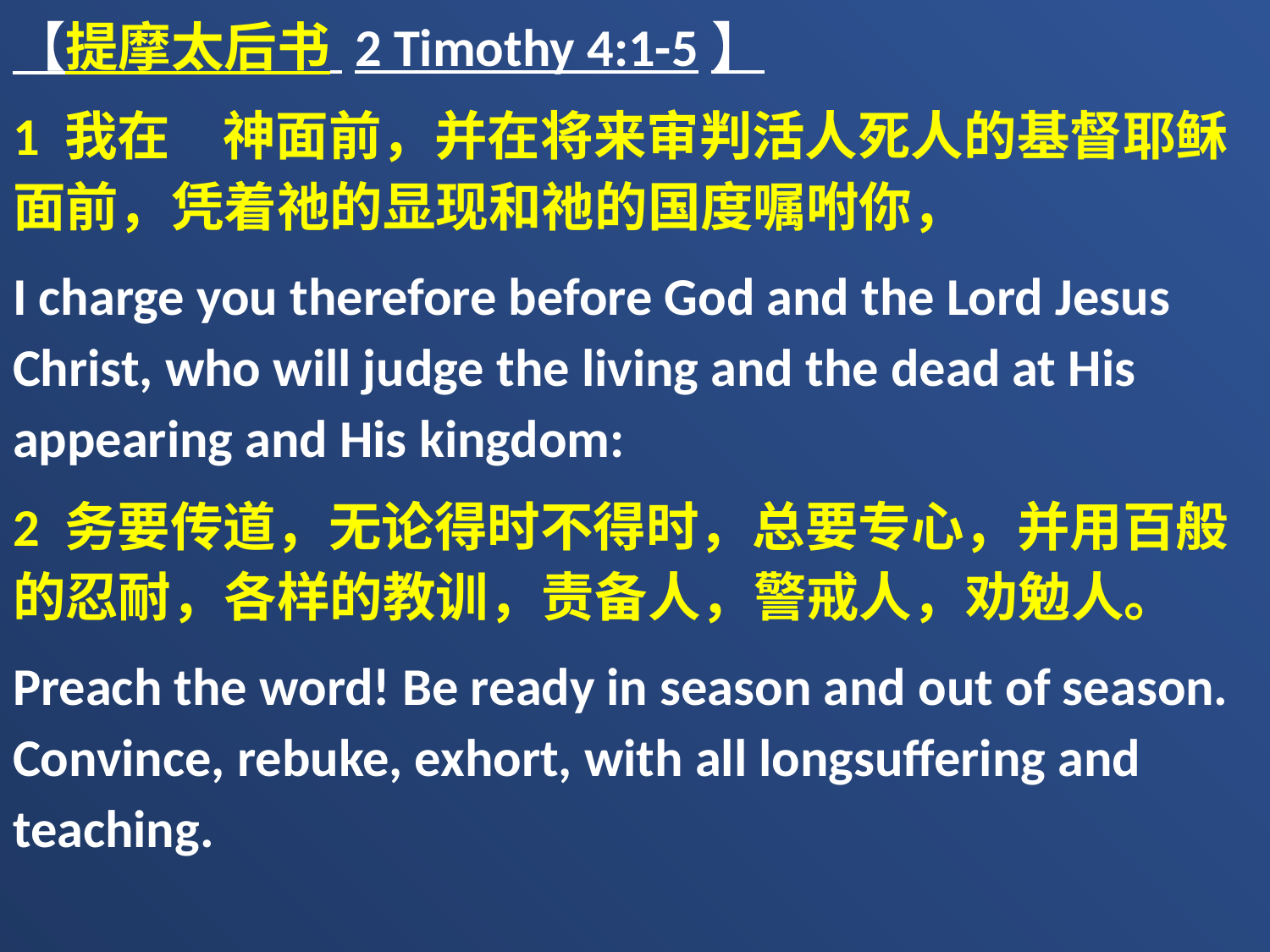

【提摩太后书 2 Timothy 4:1-5】
1 我在　神面前，并在将来审判活人死人的基督耶稣面前，凭着祂的显现和祂的国度嘱咐你，
I charge you therefore before God and the Lord Jesus Christ, who will judge the living and the dead at His appearing and His kingdom:
2 务要传道，无论得时不得时，总要专心，并用百般的忍耐，各样的教训，责备人，警戒人，劝勉人。
Preach the word! Be ready in season and out of season. Convince, rebuke, exhort, with all longsuffering and teaching.